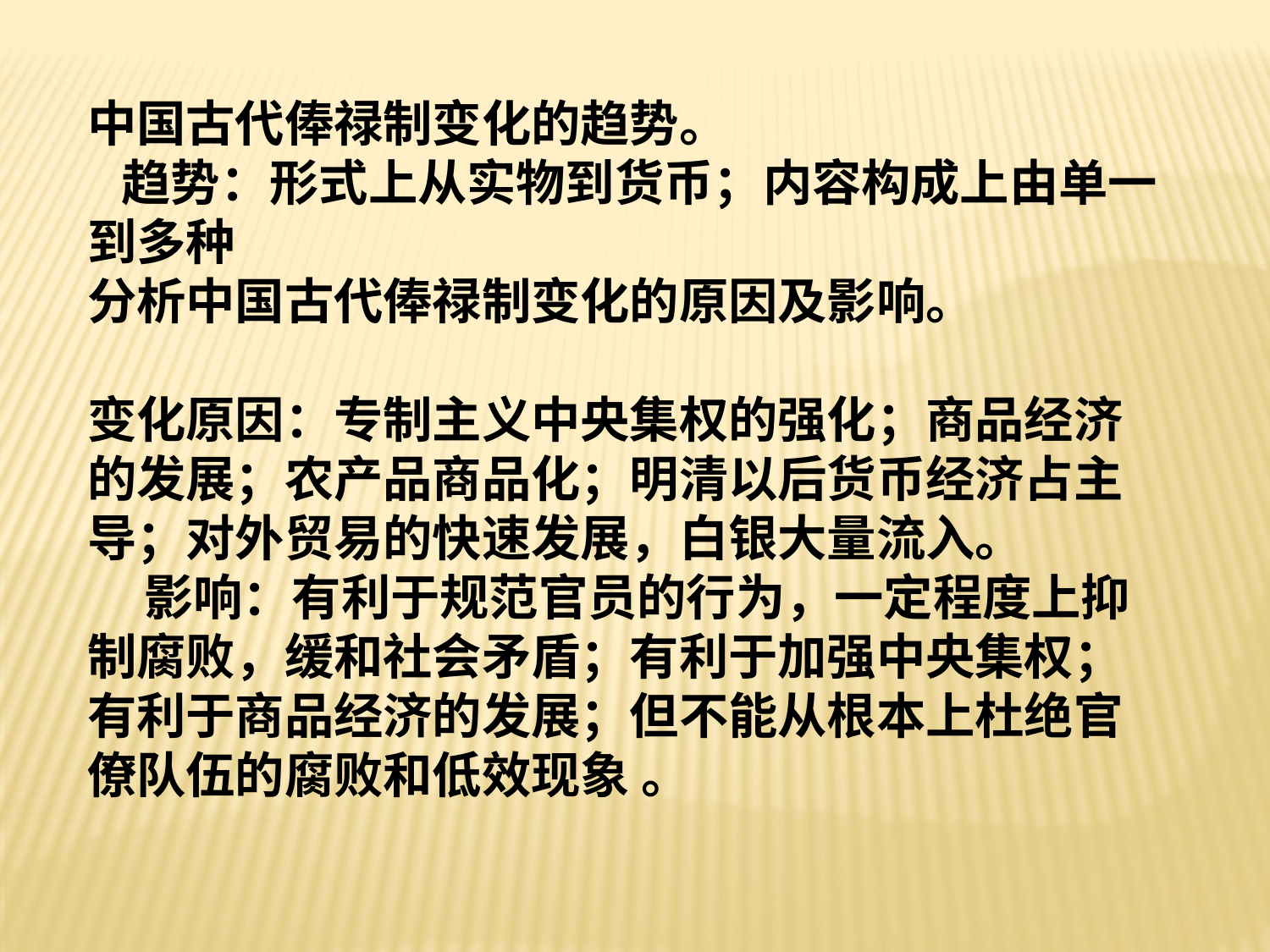

中国古代俸禄制变化的趋势。
  趋势：形式上从实物到货币；内容构成上由单一到多种
分析中国古代俸禄制变化的原因及影响。

变化原因：专制主义中央集权的强化；商品经济的发展；农产品商品化；明清以后货币经济占主导；对外贸易的快速发展，白银大量流入。
    影响：有利于规范官员的行为，一定程度上抑制腐败，缓和社会矛盾；有利于加强中央集权；有利于商品经济的发展；但不能从根本上杜绝官僚队伍的腐败和低效现象 。